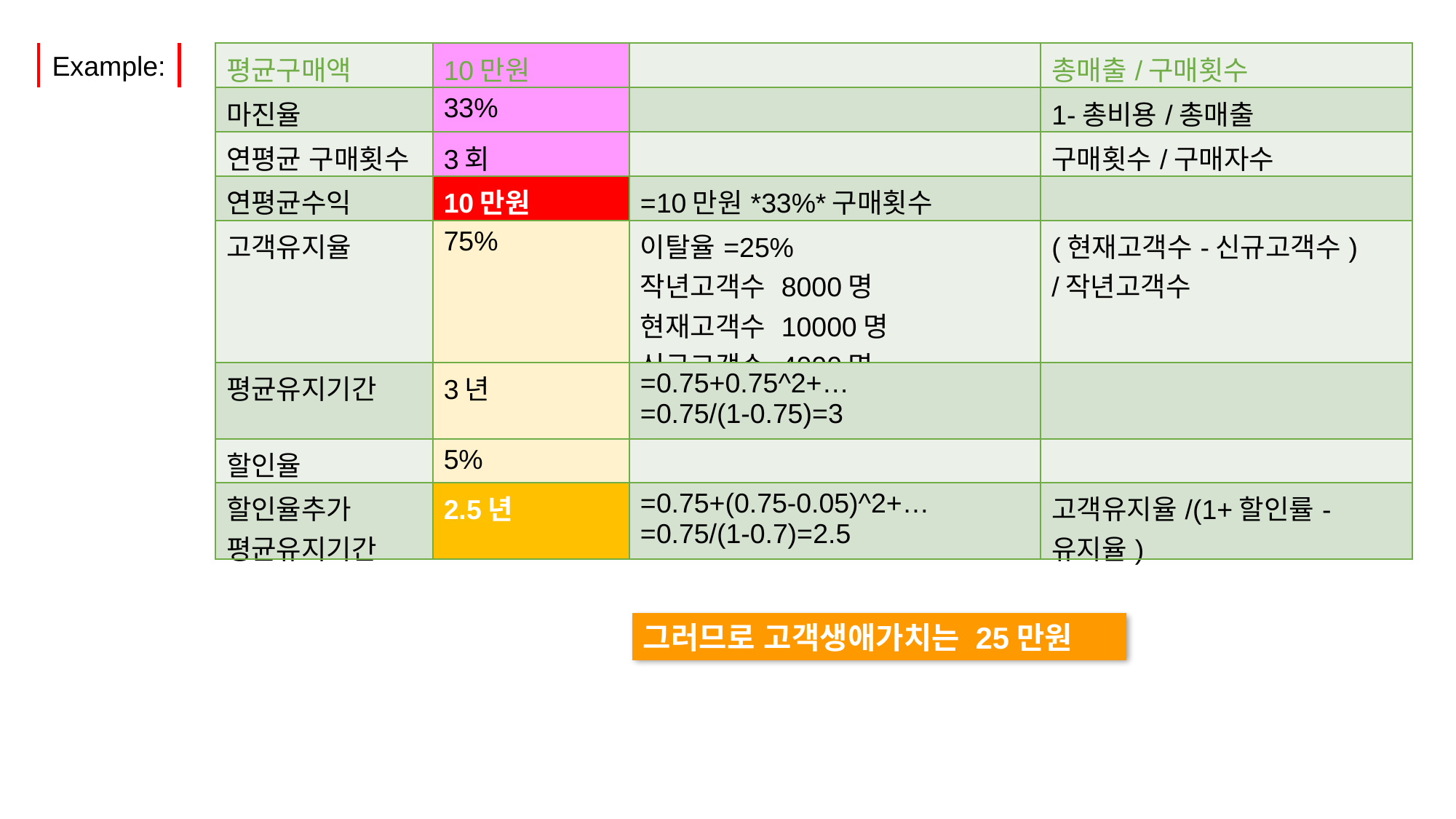

Example:
| 평균구매액 | 10만원 |  | 총매출/구매횟수 |
| --- | --- | --- | --- |
| 마진율 | 33% |  | 1-총비용/총매출 |
| 연평균 구매횟수 | 3회 |  | 구매횟수/구매자수 |
| 연평균수익 | 10만원 | =10만원\*33%\*구매횟수 |  |
| 고객유지율 | 75% | 이탈율=25% 작년고객수 8000명 현재고객수 10000명 신규고객수 4000명 | (현재고객수-신규고객수) /작년고객수 |
| 평균유지기간 | 3년 | =0.75+0.75^2+… =0.75/(1-0.75)=3 |  |
| 할인율 | 5% |  |  |
| 할인율추가 평균유지기간 | 2.5년 | =0.75+(0.75-0.05)^2+… =0.75/(1-0.7)=2.5 | 고객유지율/(1+할인률-유지율) |
그러므로 고객생애가치는 25만원